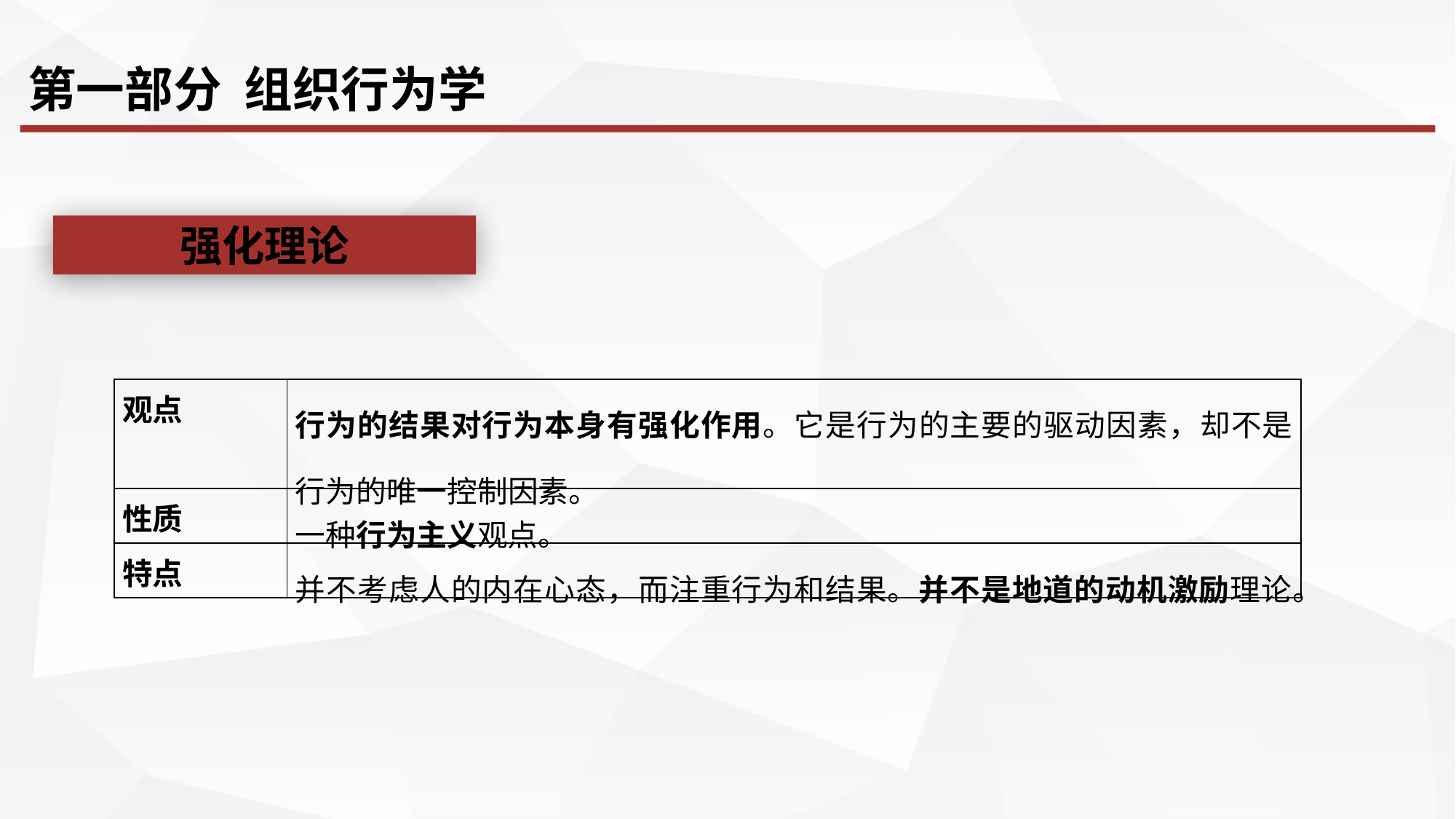

第一部分  组织行为学

强化理论
| 观点 | 行为的结果对行为本身有强化作用。它是行为的主要的驱动因素，却不是行为的唯一控制因素。 |
| --- | --- |
| 性质 | 一种行为主义观点。 |
| 特点 | 并不考虑人的内在心态，而注重行为和结果。并不是地道的动机激励理论。 |